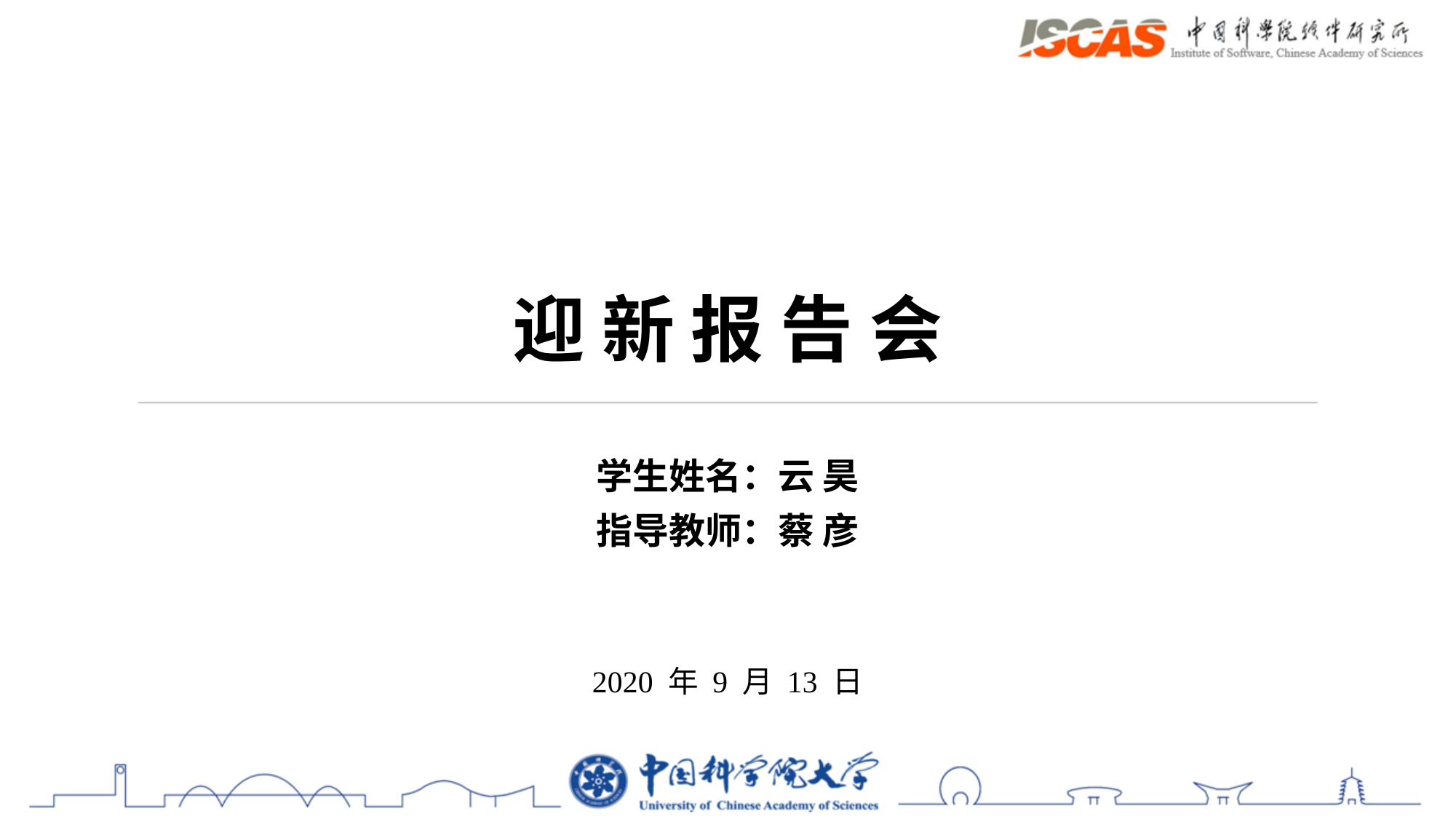

迎 新 报 告 会
学生姓名：云 昊
指导教师：蔡 彦
2020 年 9 月 13 日